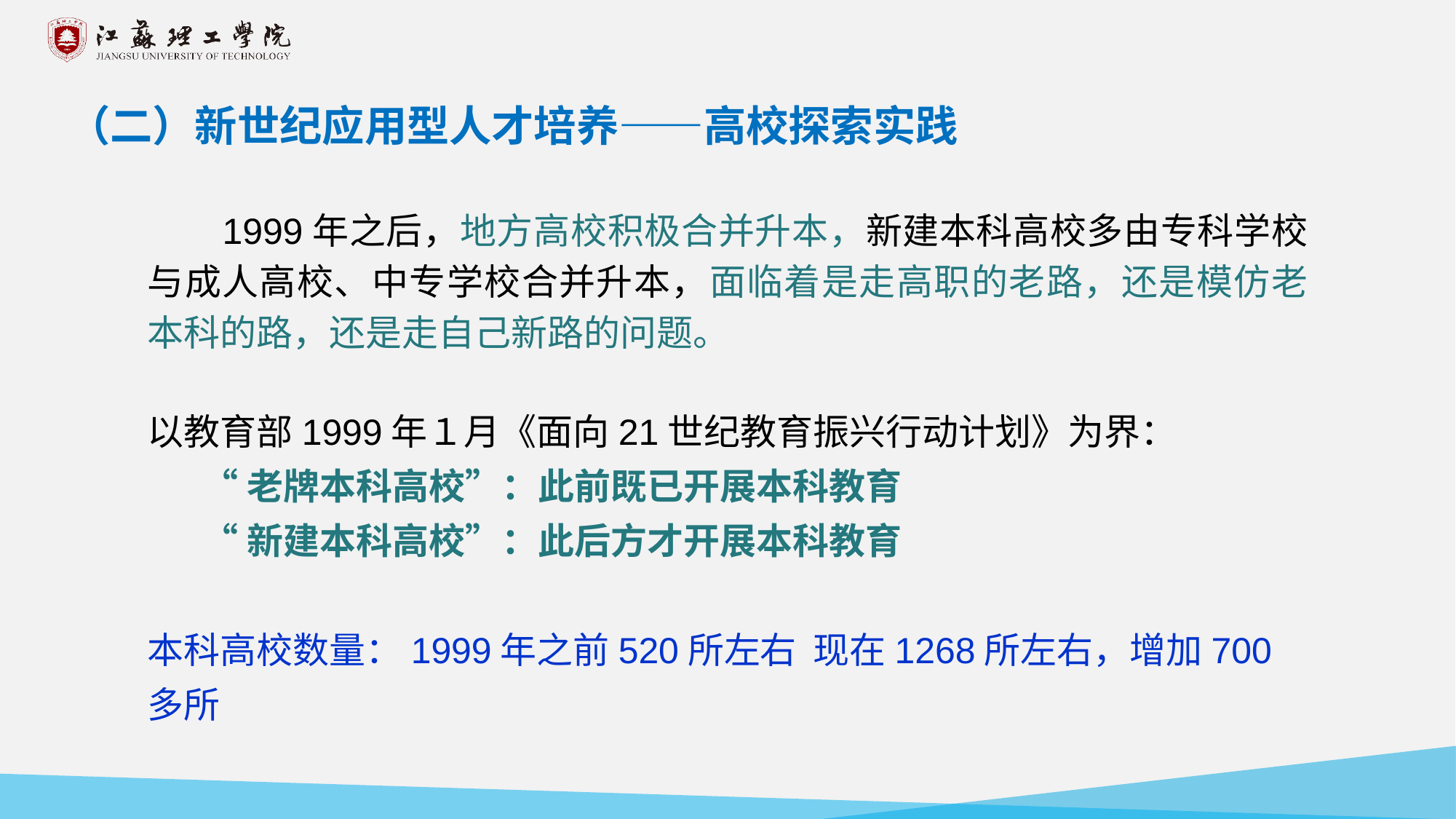

（二）新世纪应用型人才培养——高校探索实践
       1999年之后，地方高校积极合并升本，新建本科高校多由专科学校与成人高校、中专学校合并升本，面临着是走高职的老路，还是模仿老本科的路，还是走自己新路的问题。
以教育部1999年１月《面向21世纪教育振兴行动计划》为界：
“老牌本科高校”：此前既已开展本科教育
“新建本科高校”：此后方才开展本科教育

本科高校数量：1999年之前520所左右  现在1268所左右，增加700多所